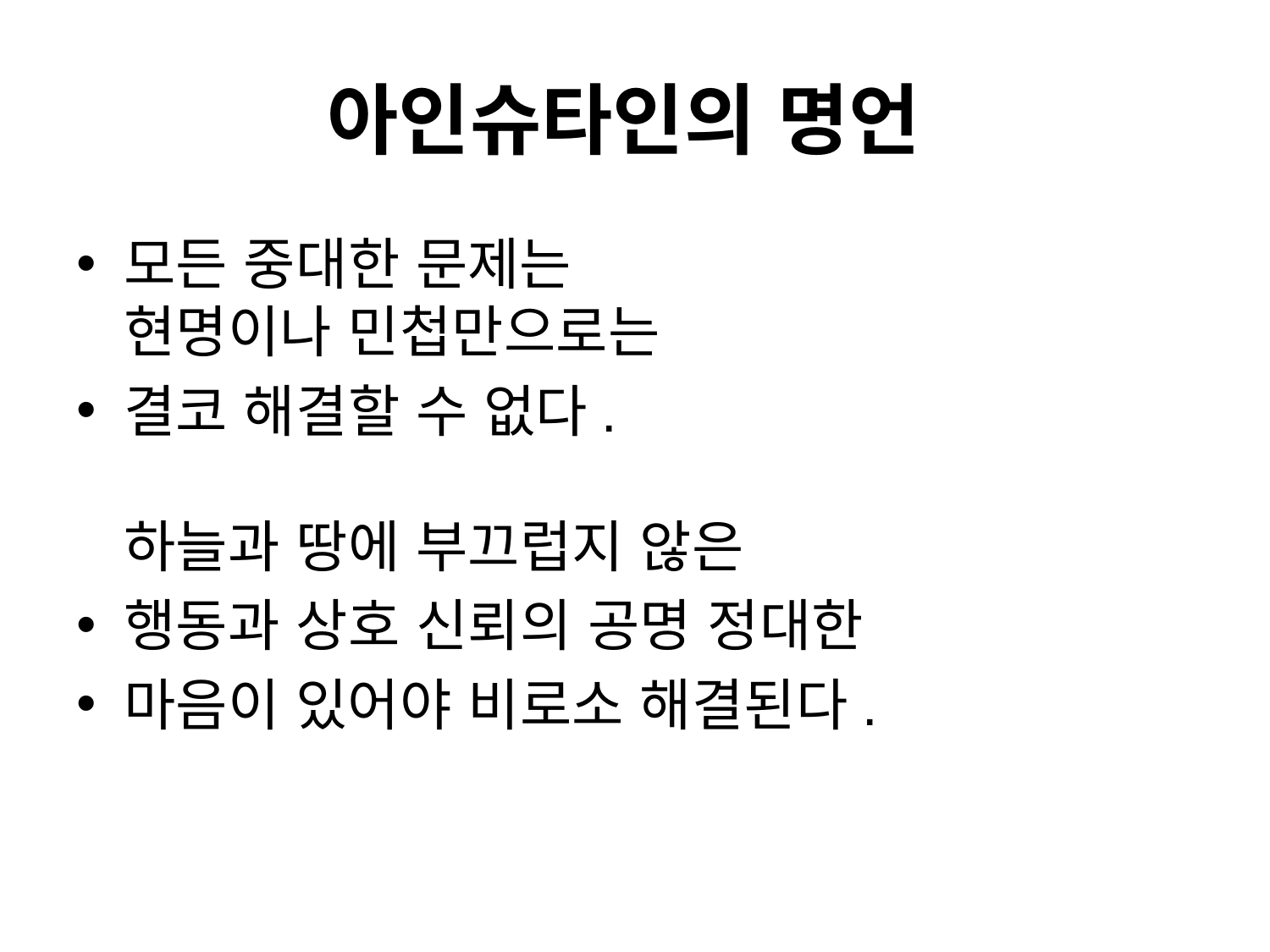

# 아인슈타인의 명언
모든 중대한 문제는
현명이나 민첩만으로는
결코 해결할 수 없다.
하늘과 땅에 부끄럽지 않은
행동과 상호 신뢰의 공명 정대한
마음이 있어야 비로소 해결된다.